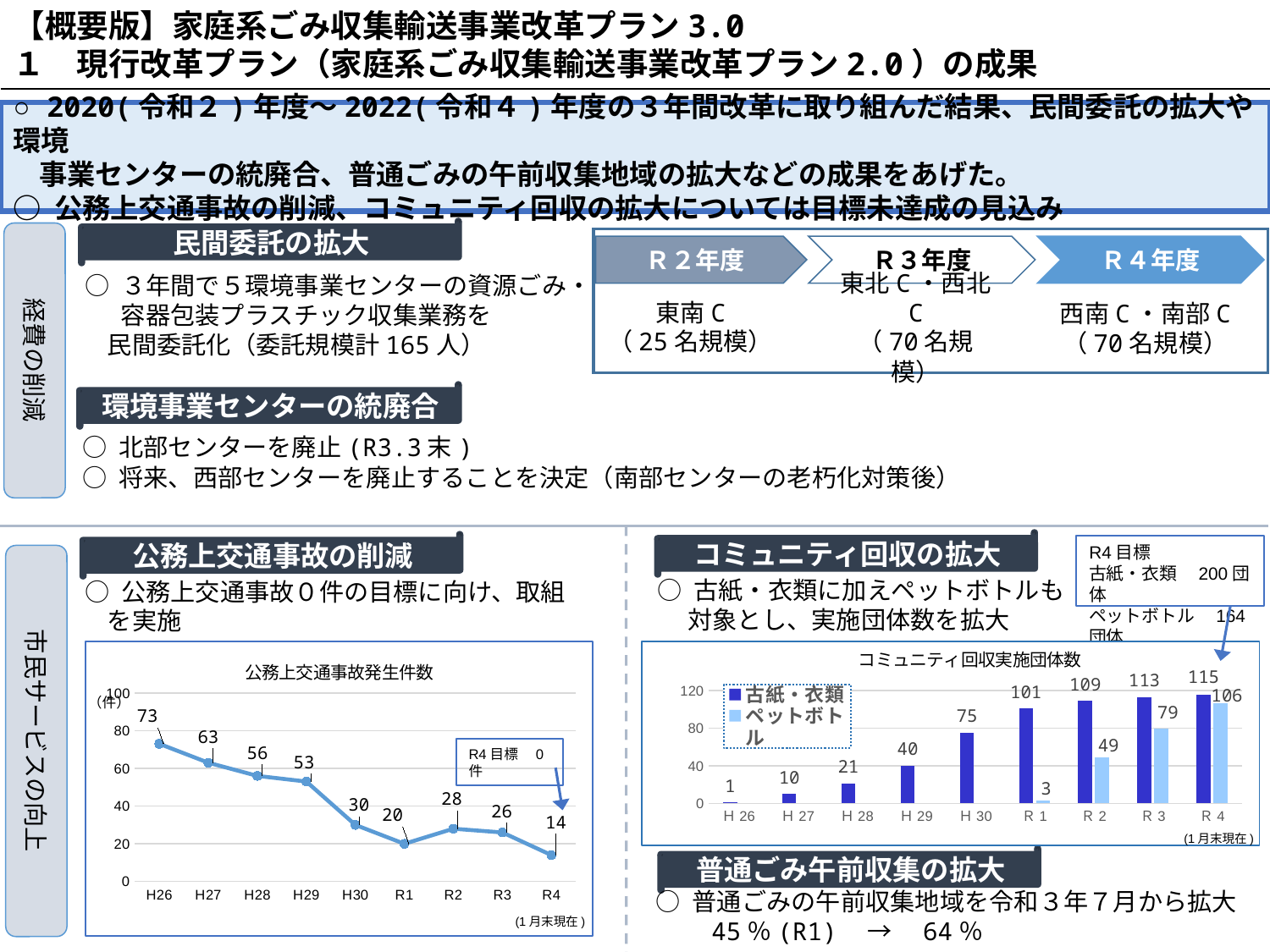

【概要版】家庭系ごみ収集輸送事業改革プラン3.0
１　現行改革プラン（家庭系ごみ収集輸送事業改革プラン2.0）の成果
○ 2020(令和２)年度～2022(令和４)年度の３年間改革に取り組んだ結果、民間委託の拡大や環境
   事業センターの統廃合、普通ごみの午前収集地域の拡大などの成果をあげた。
○ 公務上交通事故の削減、コミュニティ回収の拡大については目標未達成の見込み
民間委託の拡大
経費の削減

Ｒ２年度
Ｒ３年度
Ｒ４年度
東北C・西北C
（70名規模）
東南C
（25名規模）
西南C・南部C
（70名規模）
○ ３年間で５環境事業センターの資源ごみ・
 　容器包装プラスチック収集業務を
   民間委託化（委託規模計165人）
環境事業センターの統廃合
○ 北部センターを廃止(R3.3末)
○ 将来、西部センターを廃止することを決定（南部センターの老朽化対策後）
コミュニティ回収の拡大
公務上交通事故の削減
R4目標
古紙・衣類　200団体
ペットボトル　164団体
市民サービスの向上
○ 古紙・衣類に加えペットボトルも
　 対象とし、実施団体数を拡大
○ 公務上交通事故０件の目標に向け、取組
   を実施

### Chart: コミュニティ回収実施団体数

| Category | 古紙・衣類 | ペットボトル |
|---|---|---|
| Ｈ26 | 1.0 | None |
| Ｈ27 | 10.0 | None |
| Ｈ28 | 21.0 | None |
| Ｈ29 | 40.0 | None |
| Ｈ30 | 75.0 | None |
| Ｒ1 | 101.0 | 3.0 |
| Ｒ2 | 109.0 | 49.0 |
| Ｒ3 | 113.0 | 79.0 |
| Ｒ4 | 115.0 | 106.0 |

### Chart

| Category |  |
|---|---|
| H26 | 73.0 |
| H27 | 63.0 |
| H28 | 56.0 |
| H29 | 53.0 |
| H30 | 30.0 |
| R1 | 20.0 |
| R2 | 28.0 |
| R3 | 26.0 |
| R4 | 14.0 |
（件）
R4目標　0件
(1月末現在)
普通ごみ午前収集の拡大

○ 普通ごみの午前収集地域を令和３年７月から拡大
　　45％(R1)　→　64％

(1月末現在)